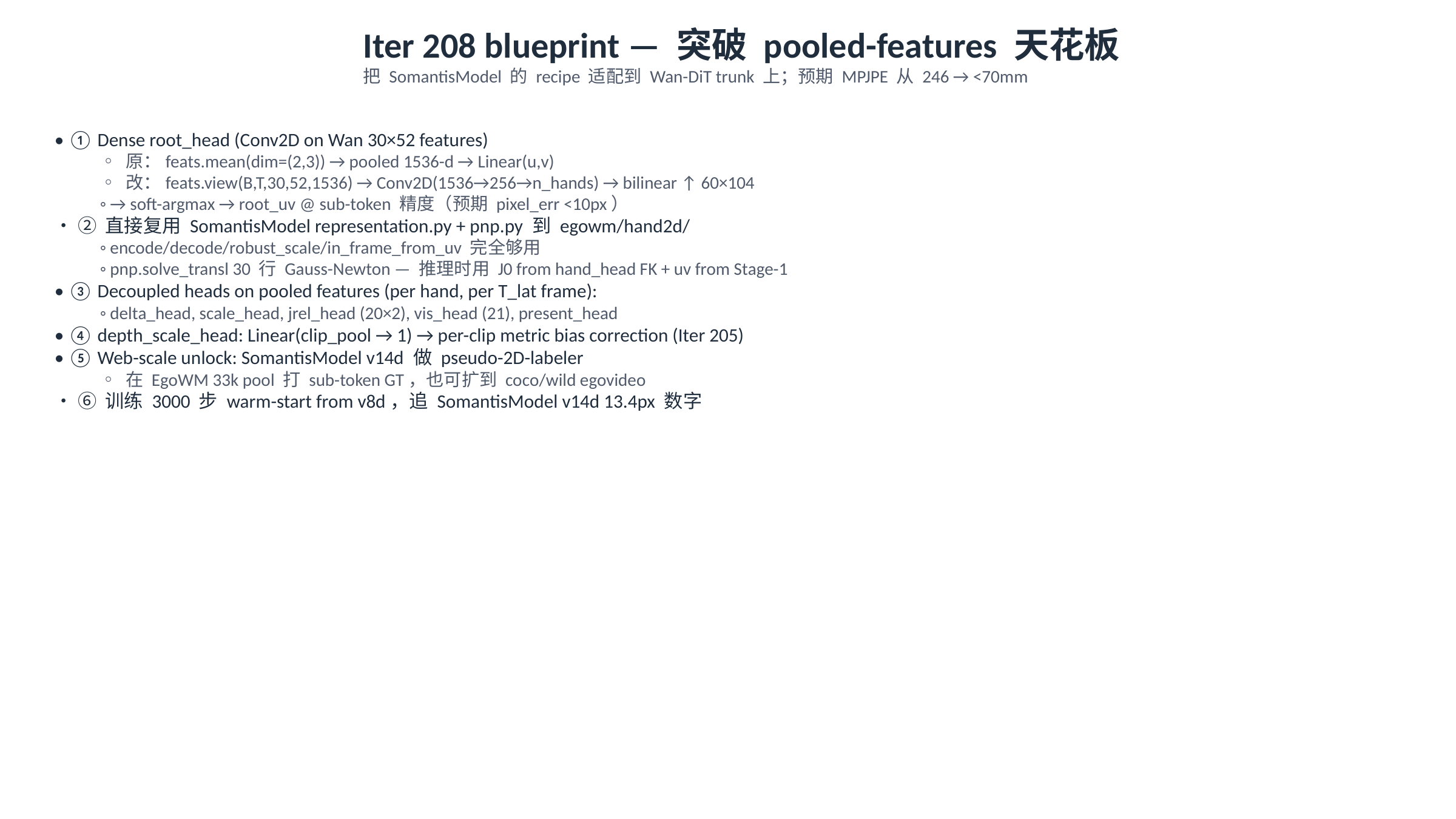

Iter 208 blueprint — 突破 pooled-features 天花板
把 SomantisModel 的 recipe 适配到 Wan-DiT trunk 上；预期 MPJPE 从 246 → <70mm
• ① Dense root_head (Conv2D on Wan 30×52 features)
◦ 原：feats.mean(dim=(2,3)) → pooled 1536-d → Linear(u,v)
◦ 改：feats.view(B,T,30,52,1536) → Conv2D(1536→256→n_hands) → bilinear ↑ 60×104
◦ → soft-argmax → root_uv @ sub-token 精度（预期 pixel_err <10px）
• ② 直接复用 SomantisModel representation.py + pnp.py 到 egowm/hand2d/
◦ encode/decode/robust_scale/in_frame_from_uv 完全够用
◦ pnp.solve_transl 30 行 Gauss-Newton — 推理时用 J0 from hand_head FK + uv from Stage-1
• ③ Decoupled heads on pooled features (per hand, per T_lat frame):
◦ delta_head, scale_head, jrel_head (20×2), vis_head (21), present_head
• ④ depth_scale_head: Linear(clip_pool → 1) → per-clip metric bias correction (Iter 205)
• ⑤ Web-scale unlock: SomantisModel v14d 做 pseudo-2D-labeler
◦ 在 EgoWM 33k pool 打 sub-token GT，也可扩到 coco/wild egovideo
• ⑥ 训练 3000 步 warm-start from v8d，追 SomantisModel v14d 13.4px 数字